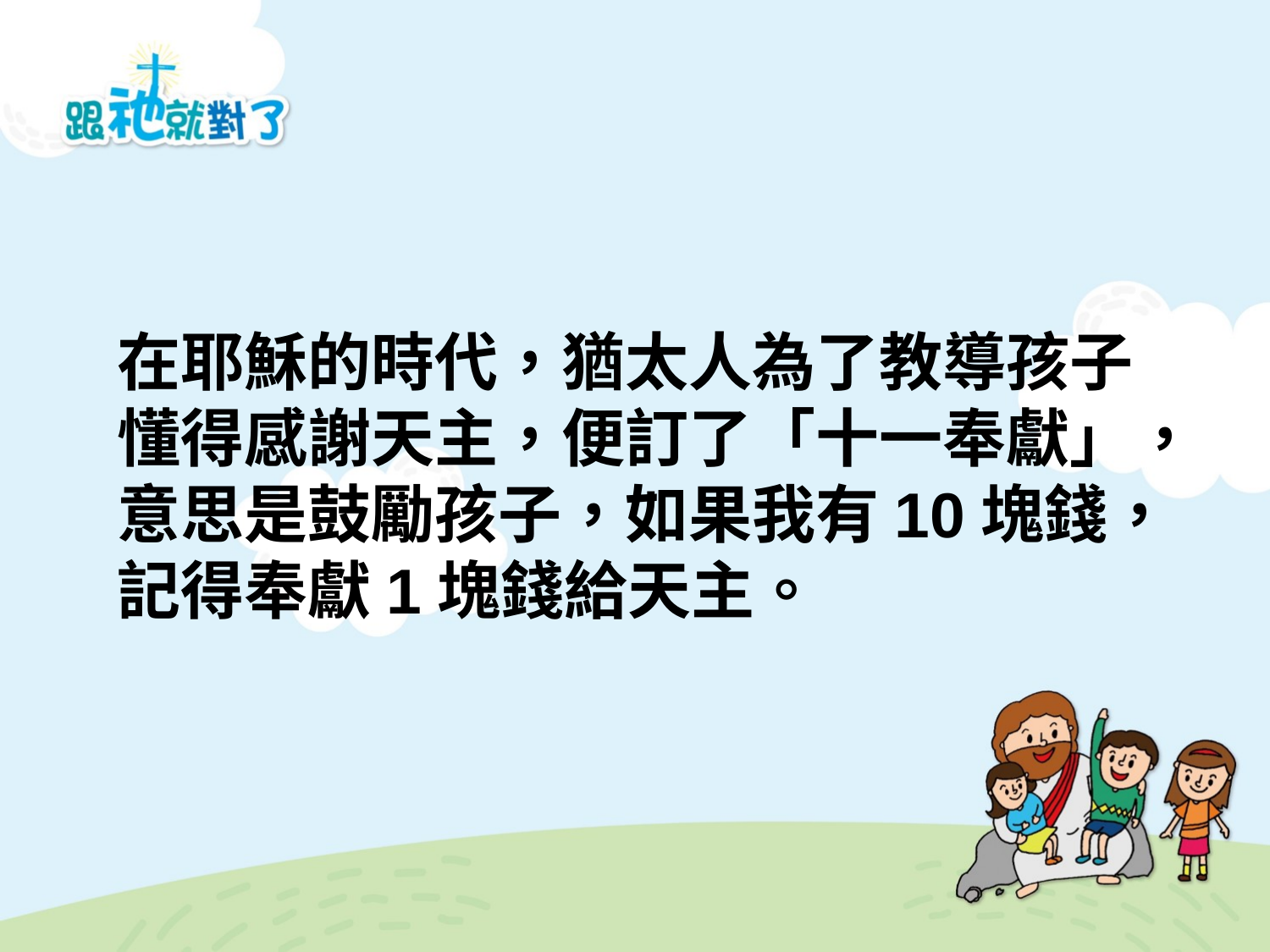

在耶穌的時代，猶太人為了教導孩子懂得感謝天主，便訂了「十一奉獻」，意思是鼓勵孩子，如果我有10塊錢，記得奉獻1塊錢給天主。